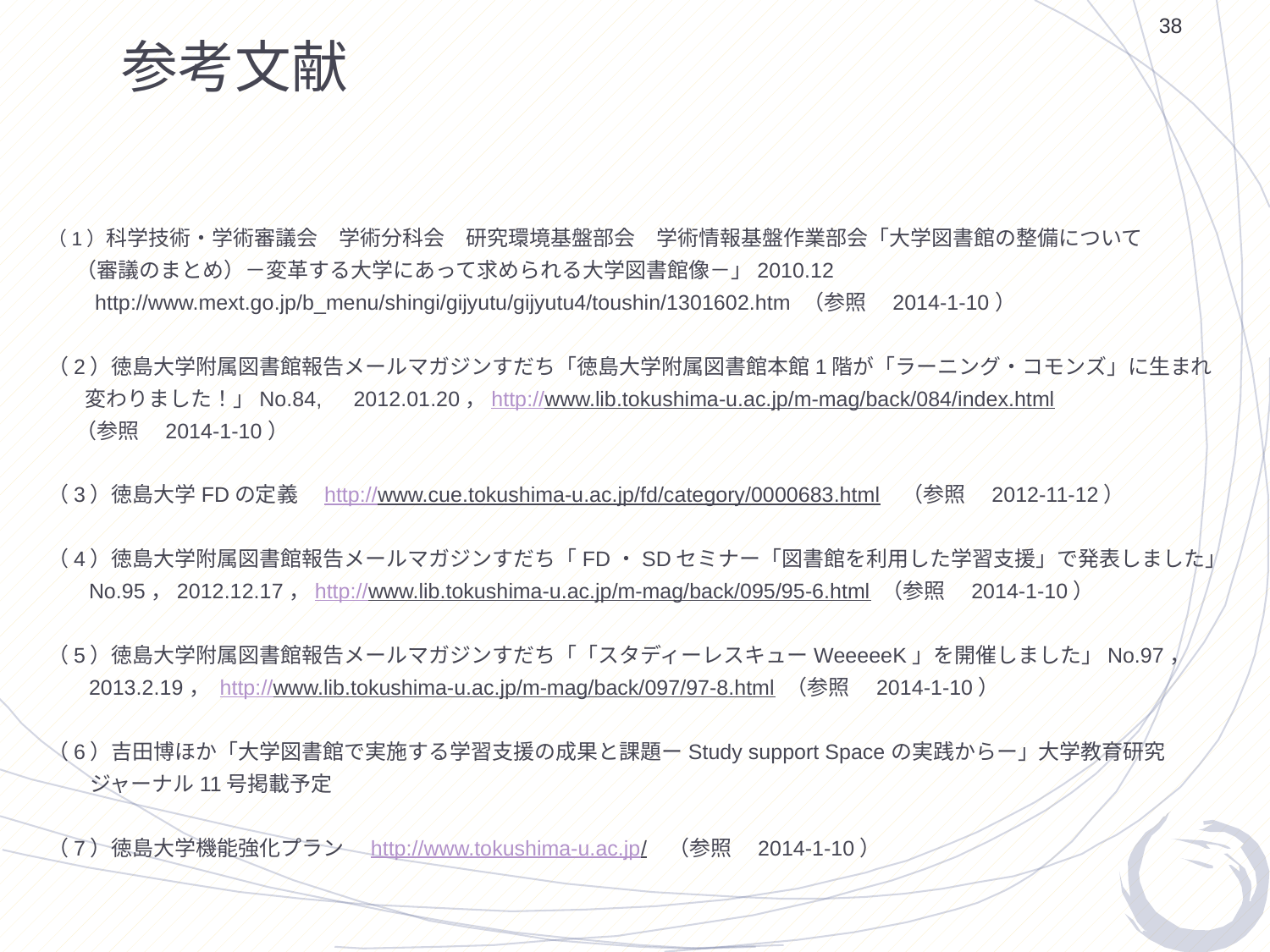

38
# 参考文献
（1）科学技術・学術審議会　学術分科会　研究環境基盤部会　学術情報基盤作業部会「大学図書館の整備について
     （審議のまとめ）－変革する大学にあって求められる大学図書館像－」2010.12
　　http://www.mext.go.jp/b_menu/shingi/gijyutu/gijyutu4/toushin/1301602.htm （参照　2014-1-10）

（2）徳島大学附属図書館報告メールマガジンすだち「徳島大学附属図書館本館1階が「ラーニング・コモンズ」に生まれ
       変わりました！」No.84,　2012.01.20，http://www.lib.tokushima-u.ac.jp/m-mag/back/084/index.html
     （参照　2014-1-10）

（3）徳島大学FDの定義　http://www.cue.tokushima-u.ac.jp/fd/category/0000683.html　（参照　2012-11-12）

（4）徳島大学附属図書館報告メールマガジンすだち「FD・SDセミナー「図書館を利用した学習支援」で発表しました」
       No.95，2012.12.17，http://www.lib.tokushima-u.ac.jp/m-mag/back/095/95-6.html （参照　2014-1-10）

（5）徳島大学附属図書館報告メールマガジンすだち「「スタディーレスキューWeeeeeK」を開催しました」No.97，
       2013.2.19， http://www.lib.tokushima-u.ac.jp/m-mag/back/097/97-8.html （参照　2014-1-10）

（6）吉田博ほか「大学図書館で実施する学習支援の成果と課題ーStudy support Spaceの実践からー」大学教育研究
        ジャーナル11号掲載予定

（7）徳島大学機能強化プラン　http://www.tokushima-u.ac.jp/　（参照　2014-1-10）